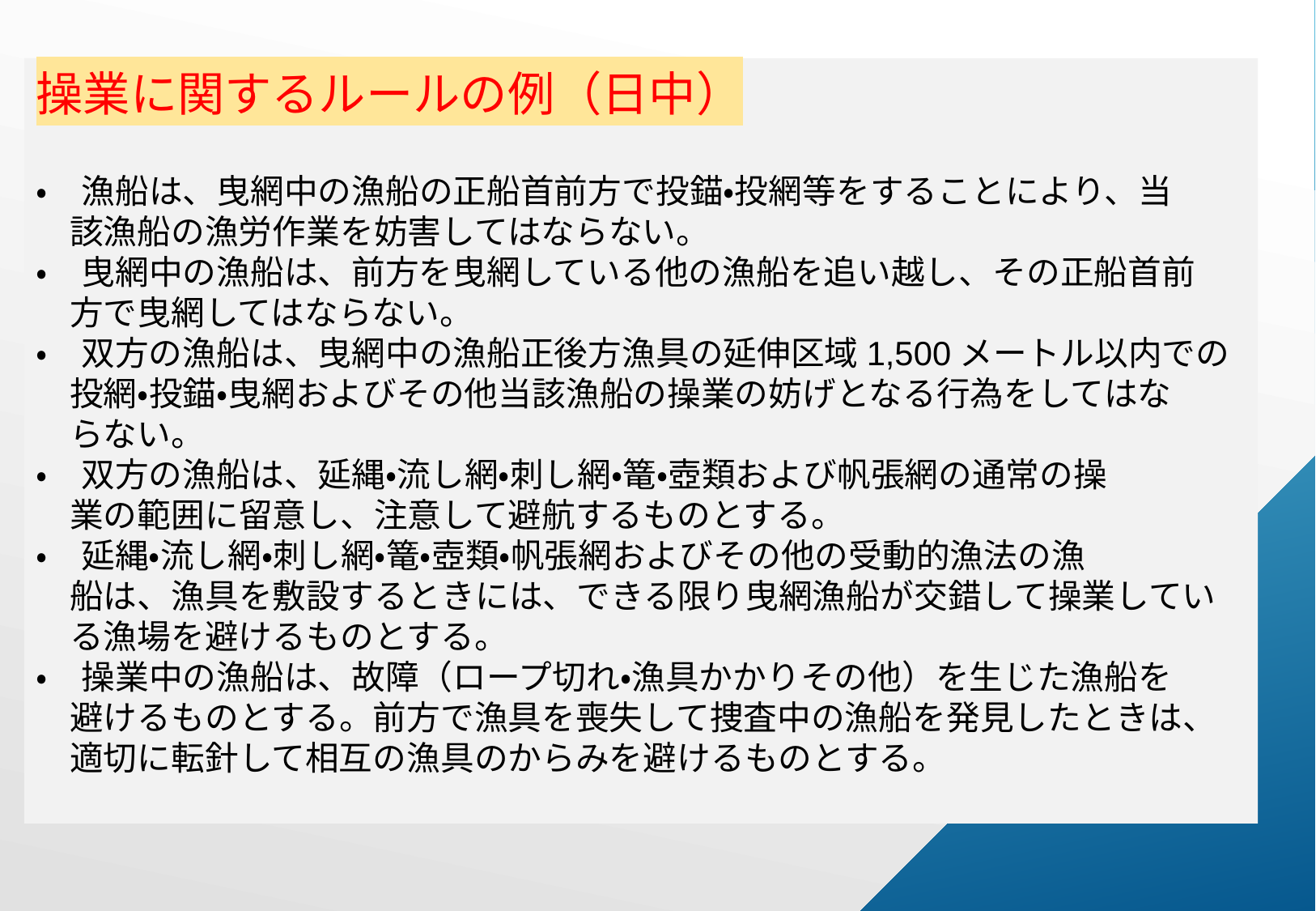

操業に関するルールの例（日中）

・　漁船は、曳網中の漁船の正船首前方で投錨・投網等をすることにより、当
　該漁船の漁労作業を妨害してはならない。
・　曳網中の漁船は、前方を曳網している他の漁船を追い越し、その正船首前
　方で曳網してはならない。
・　双方の漁船は、曳網中の漁船正後方漁具の延伸区域1,500メートル以内での
　投網・投錨・曳網およびその他当該漁船の操業の妨げとなる行為をしてはな
　らない。
・　双方の漁船は、延縄・流し網・刺し網・篭・壺類および帆張網の通常の操
　業の範囲に留意し、注意して避航するものとする。
・　延縄・流し網・刺し網・篭・壺類・帆張網およびその他の受動的漁法の漁
　船は、漁具を敷設するときには、できる限り曳網漁船が交錯して操業してい
　る漁場を避けるものとする。
・　操業中の漁船は、故障（ロープ切れ・漁具かかりその他）を生じた漁船を
　避けるものとする。前方で漁具を喪失して捜査中の漁船を発見したときは、
　適切に転針して相互の漁具のからみを避けるものとする。